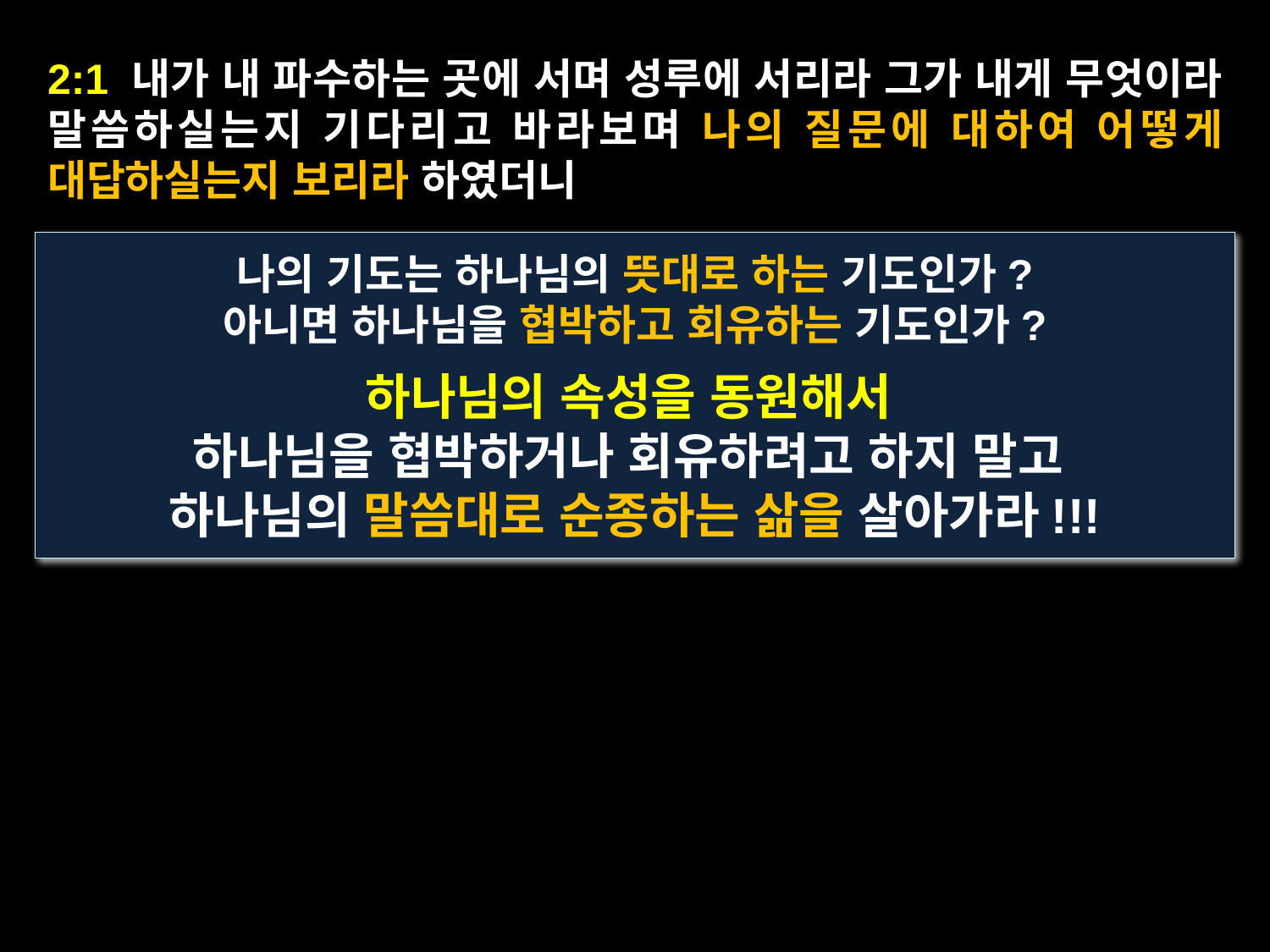

2:1 내가 내 파수하는 곳에 서며 성루에 서리라 그가 내게 무엇이라 말씀하실는지 기다리고 바라보며 나의 질문에 대하여 어떻게 대답하실는지 보리라 하였더니
나의 기도는 하나님의 뜻대로 하는 기도인가?
아니면 하나님을 협박하고 회유하는 기도인가?

하나님의 속성을 동원해서
하나님을 협박하거나 회유하려고 하지 말고
하나님의 말씀대로 순종하는 삶을 살아가라!!!